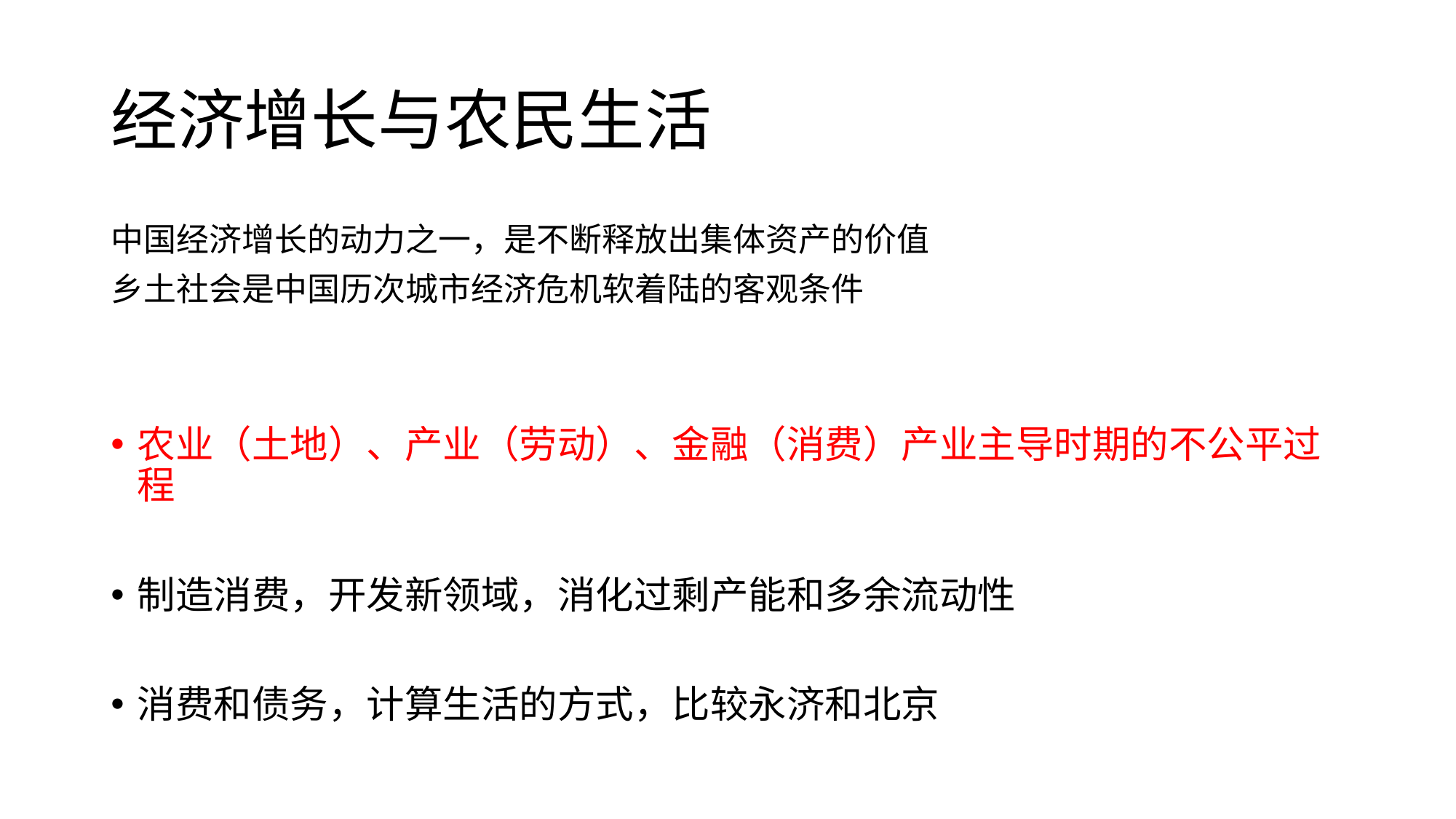

# 经济增长与农民生活
中国经济增长的动力之一，是不断释放出集体资产的价值
乡土社会是中国历次城市经济危机软着陆的客观条件

农业（土地）、产业（劳动）、金融（消费）产业主导时期的不公平过程

制造消费，开发新领域，消化过剩产能和多余流动性

消费和债务，计算生活的方式，比较永济和北京